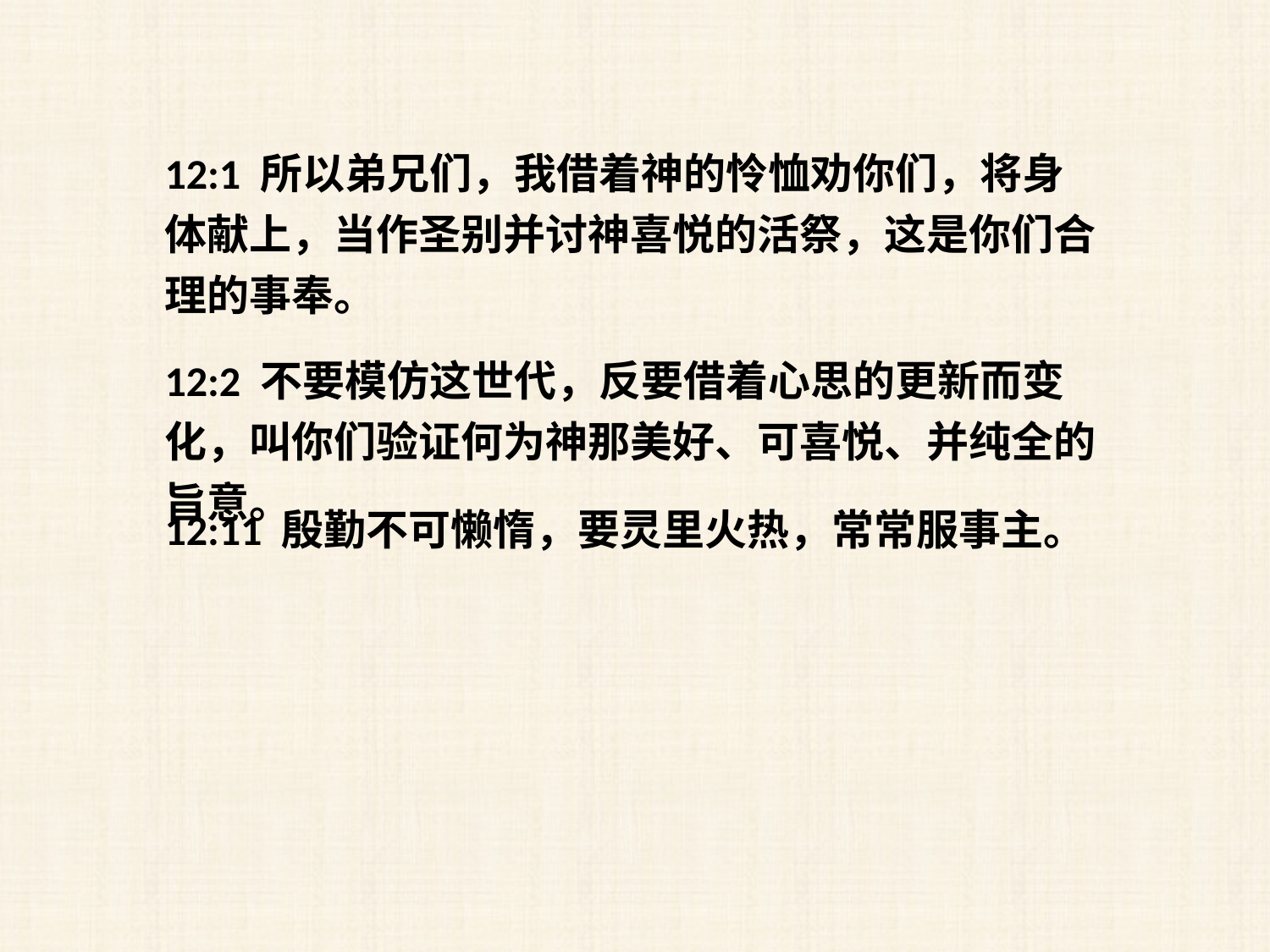

12:1 所以弟兄们，我借着神的怜恤劝你们，将身体献上，当作圣别并讨神喜悦的活祭，这是你们合理的事奉。
12:2 不要模仿这世代，反要借着心思的更新而变化，叫你们验证何为神那美好、可喜悦、并纯全的旨意。
12:11 殷勤不可懒惰，要灵里火热，常常服事主。